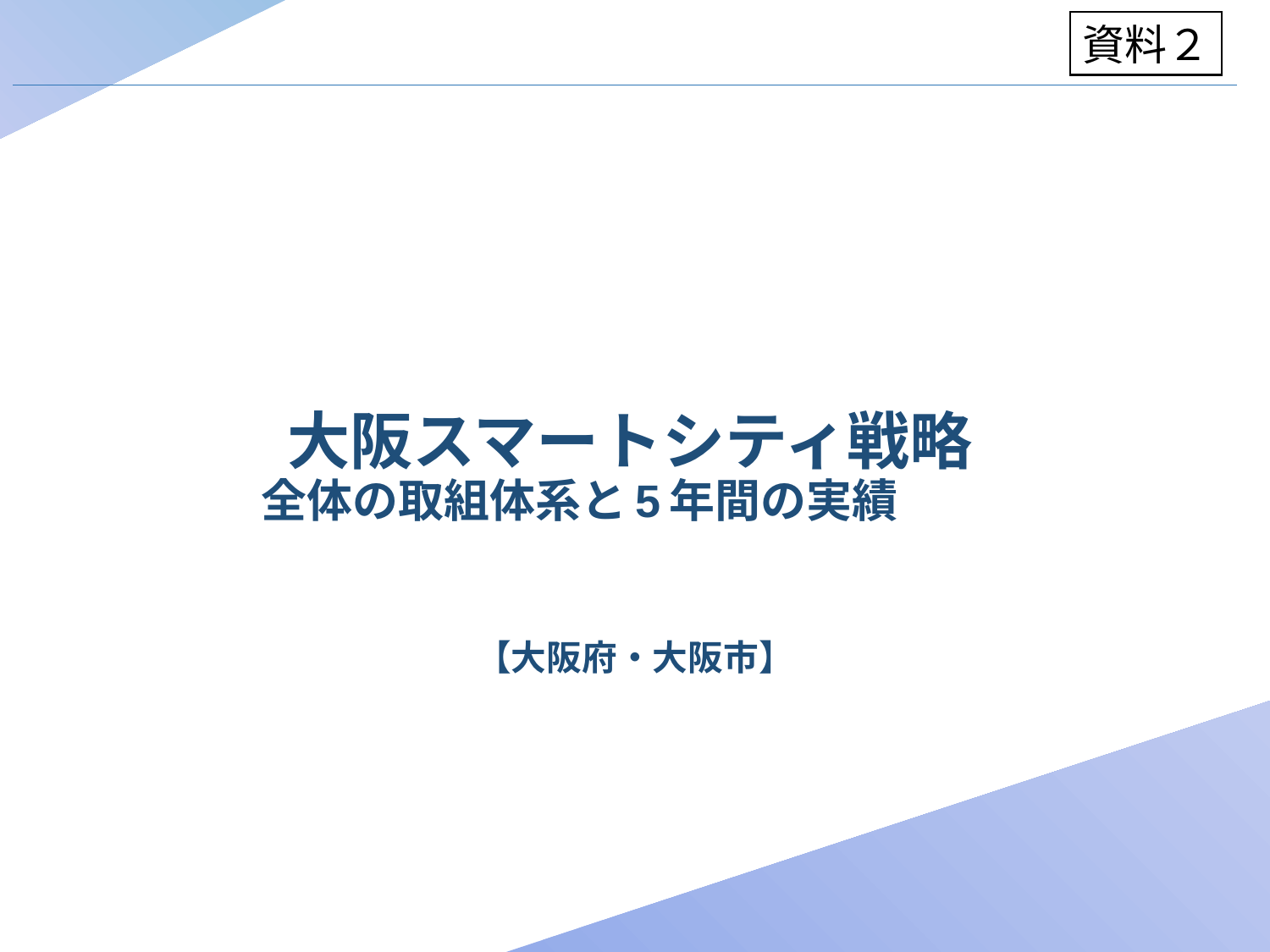

資料２
 大阪スマートシティ戦略
全体の取組体系と5年間の実績
【大阪府・大阪市】